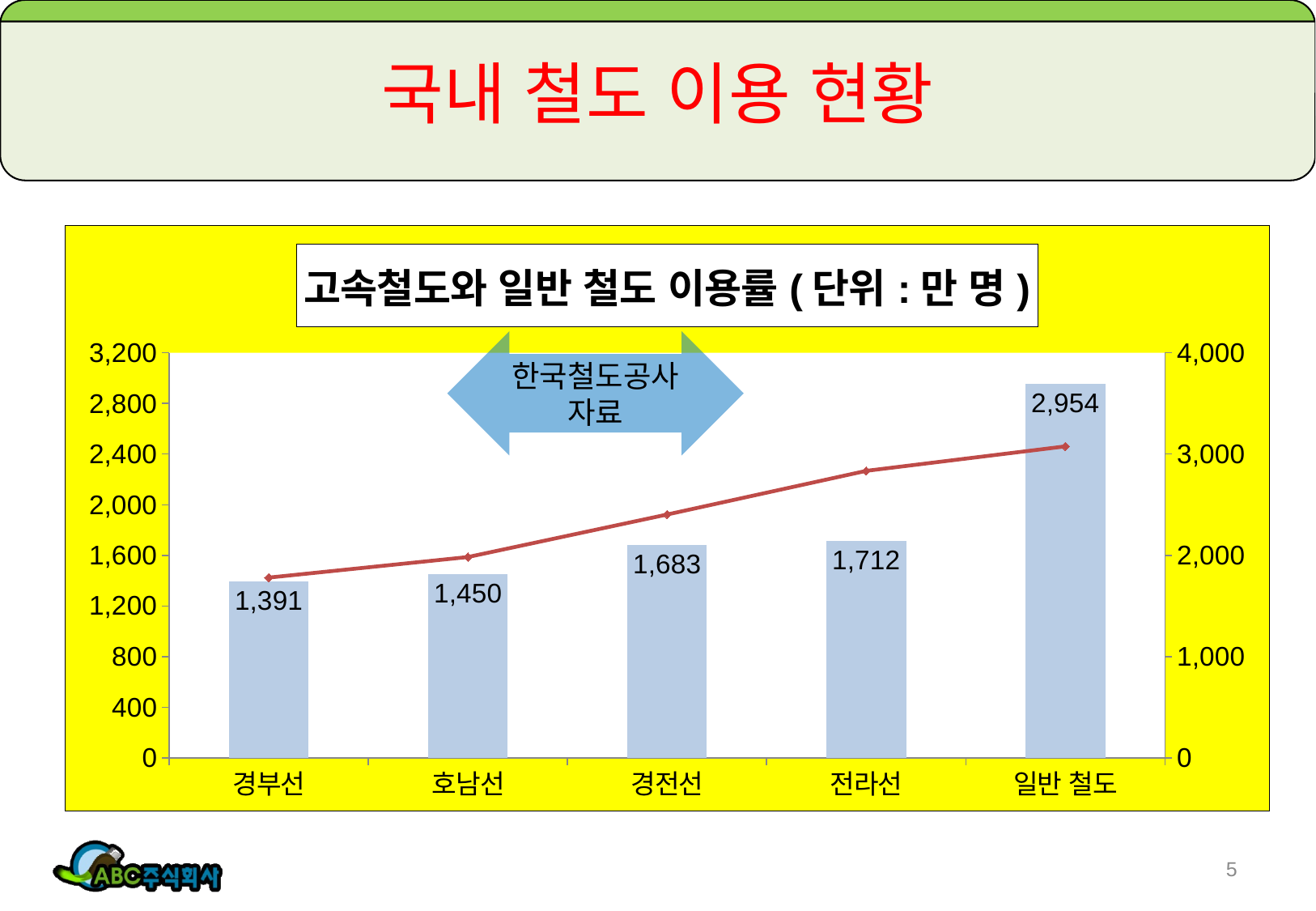

# 국내 철도 이용 현황

### Chart: 고속철도와 일반 철도 이용률(단위:만 명)

| Category | 2010년 | 2014년 |
|---|---|---|
| 경부선 | 1391.0 | 1780.0 |
| 호남선 | 1450.0 | 1983.0 |
| 경전선 | 1683.0 | 2403.0 |
| 전라선 | 1712.0 | 2834.0 |
| 일반 철도 | 2954.0 | 3076.0 |
한국철도공사
자료
5